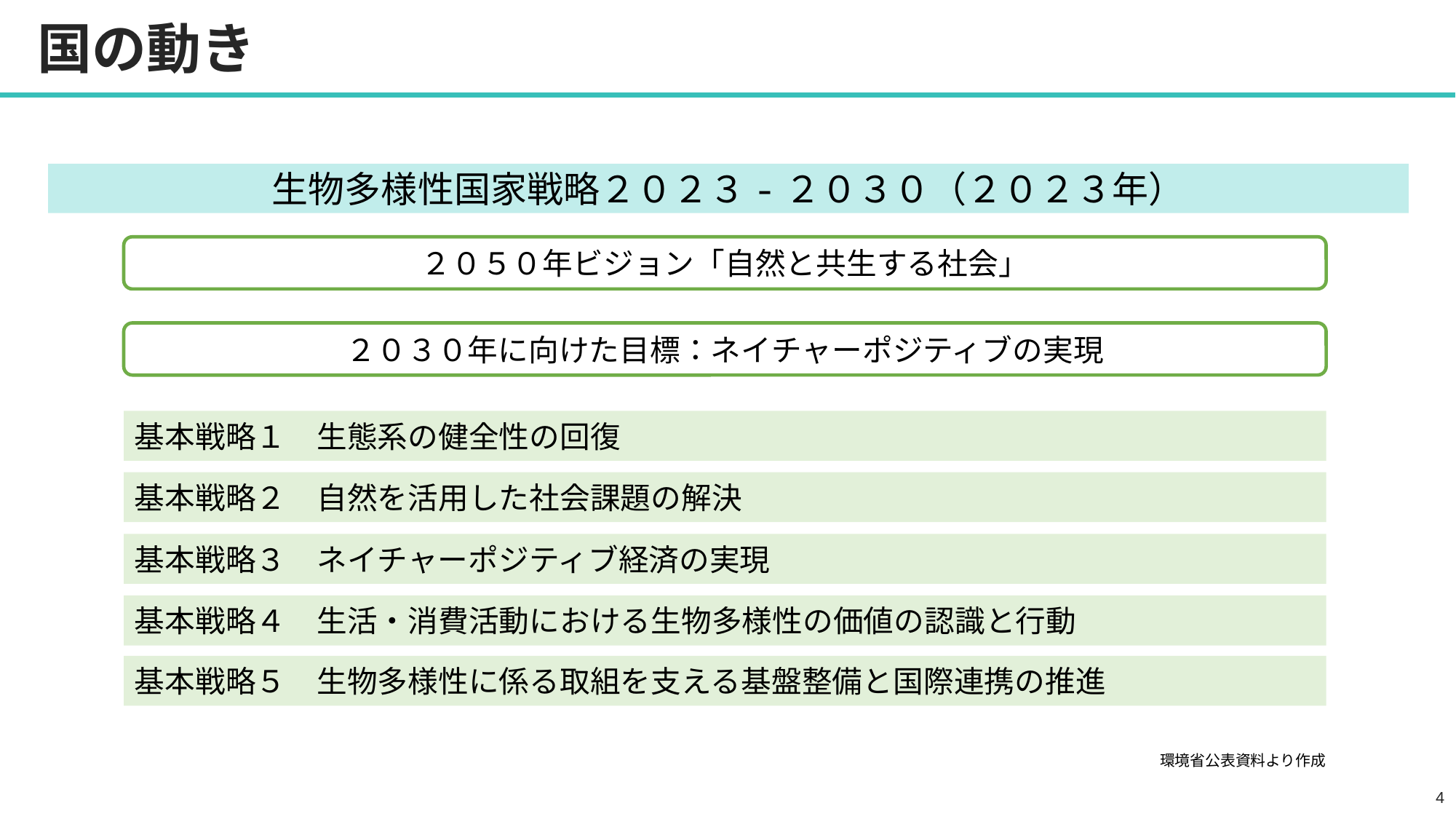

国の動き
生物多様性国家戦略２０２３-２０３０（２０２３年）
２０５０年ビジョン「自然と共生する社会」
２０３０年に向けた目標：ネイチャーポジティブの実現
基本戦略１　生態系の健全性の回復
基本戦略２　自然を活用した社会課題の解決
基本戦略３　ネイチャーポジティブ経済の実現
基本戦略４　生活・消費活動における生物多様性の価値の認識と行動
基本戦略５　生物多様性に係る取組を支える基盤整備と国際連携の推進
環境省公表資料より作成
4